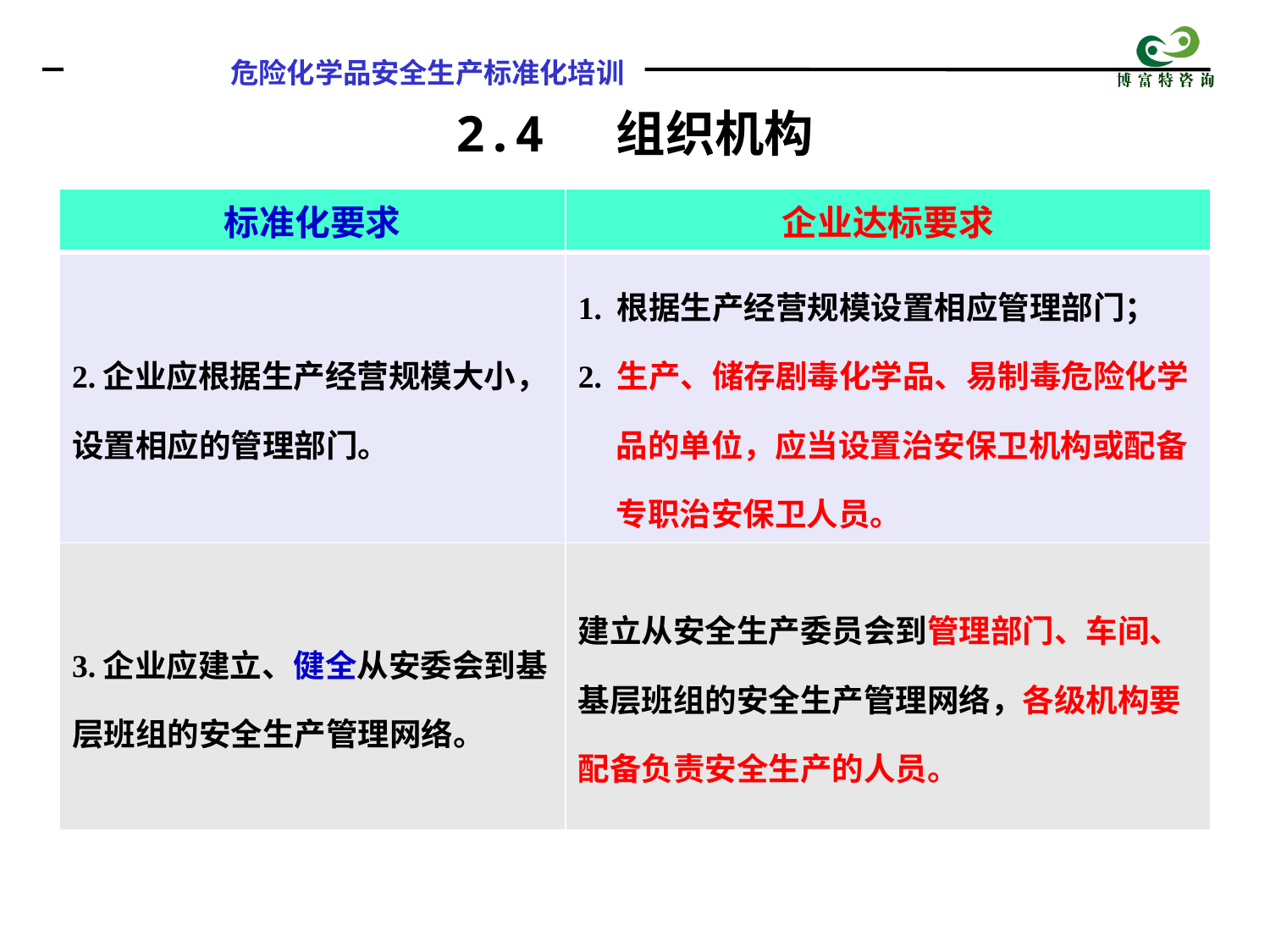

2.4  组织机构
| 标准化要求 | 企业达标要求 |
| --- | --- |
| 2.企业应根据生产经营规模大小，设置相应的管理部门。 | 1. 根据生产经营规模设置相应管理部门； 2. 生产、储存剧毒化学品、易制毒危险化学 品的单位，应当设置治安保卫机构或配备 专职治安保卫人员。 |
| 3.企业应建立、健全从安委会到基层班组的安全生产管理网络。 | 建立从安全生产委员会到管理部门、车间、基层班组的安全生产管理网络，各级机构要配备负责安全生产的人员。 |